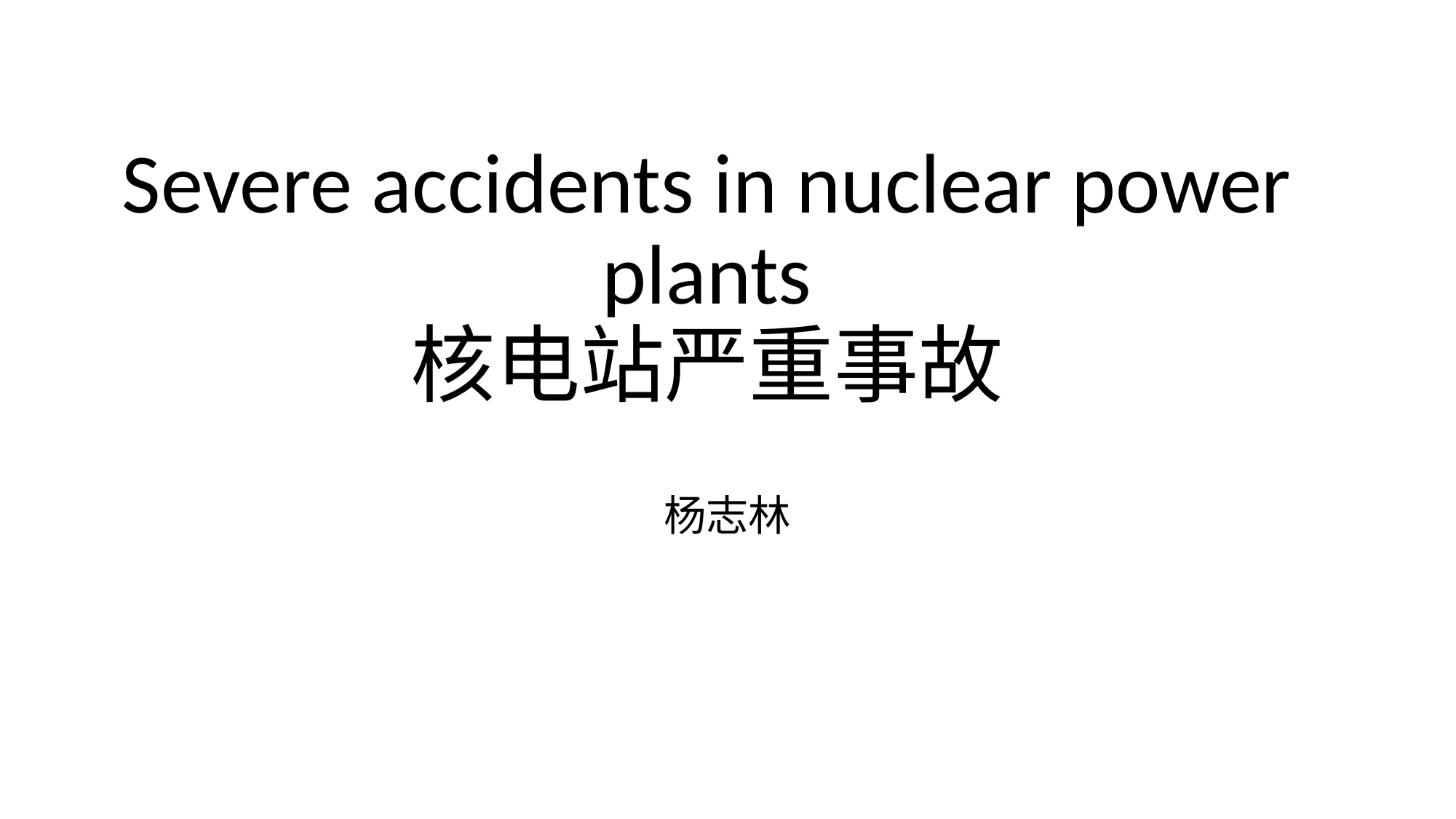

# Severe accidents in nuclear power plants 核电站严重事故
杨志林